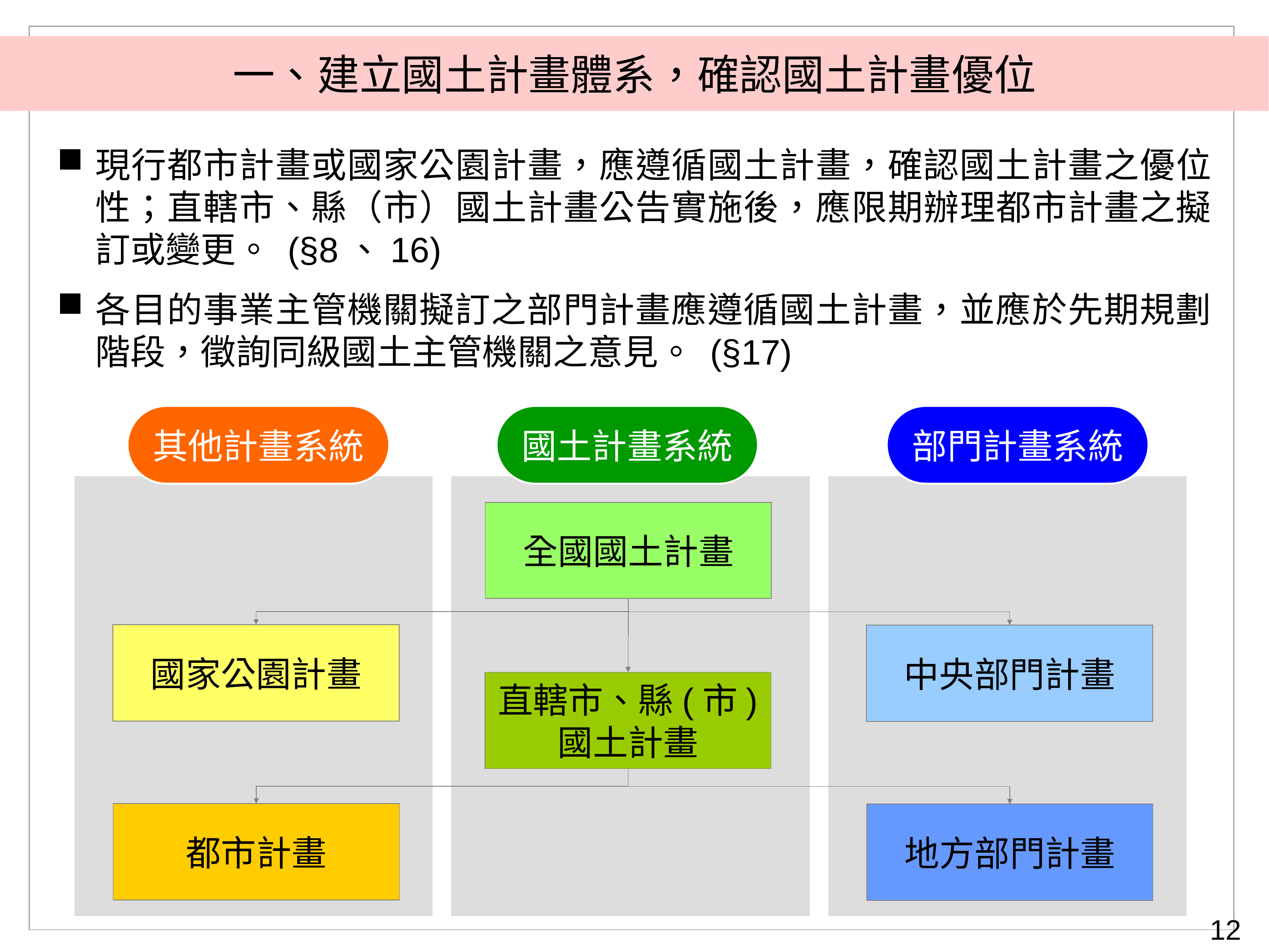

一、建立國土計畫體系，確認國土計畫優位
現行都市計畫或國家公園計畫，應遵循國土計畫，確認國土計畫之優位性；直轄市、縣（市）國土計畫公告實施後，應限期辦理都市計畫之擬訂或變更。 (§8、16)
各目的事業主管機關擬訂之部門計畫應遵循國土計畫，並應於先期規劃階段，徵詢同級國土主管機關之意見。 (§17)
其他計畫系統
國土計畫系統
部門計畫系統

全國國土計畫
國家公園計畫
中央部門計畫
直轄市、縣(市)國土計畫
都市計畫
地方部門計畫
12